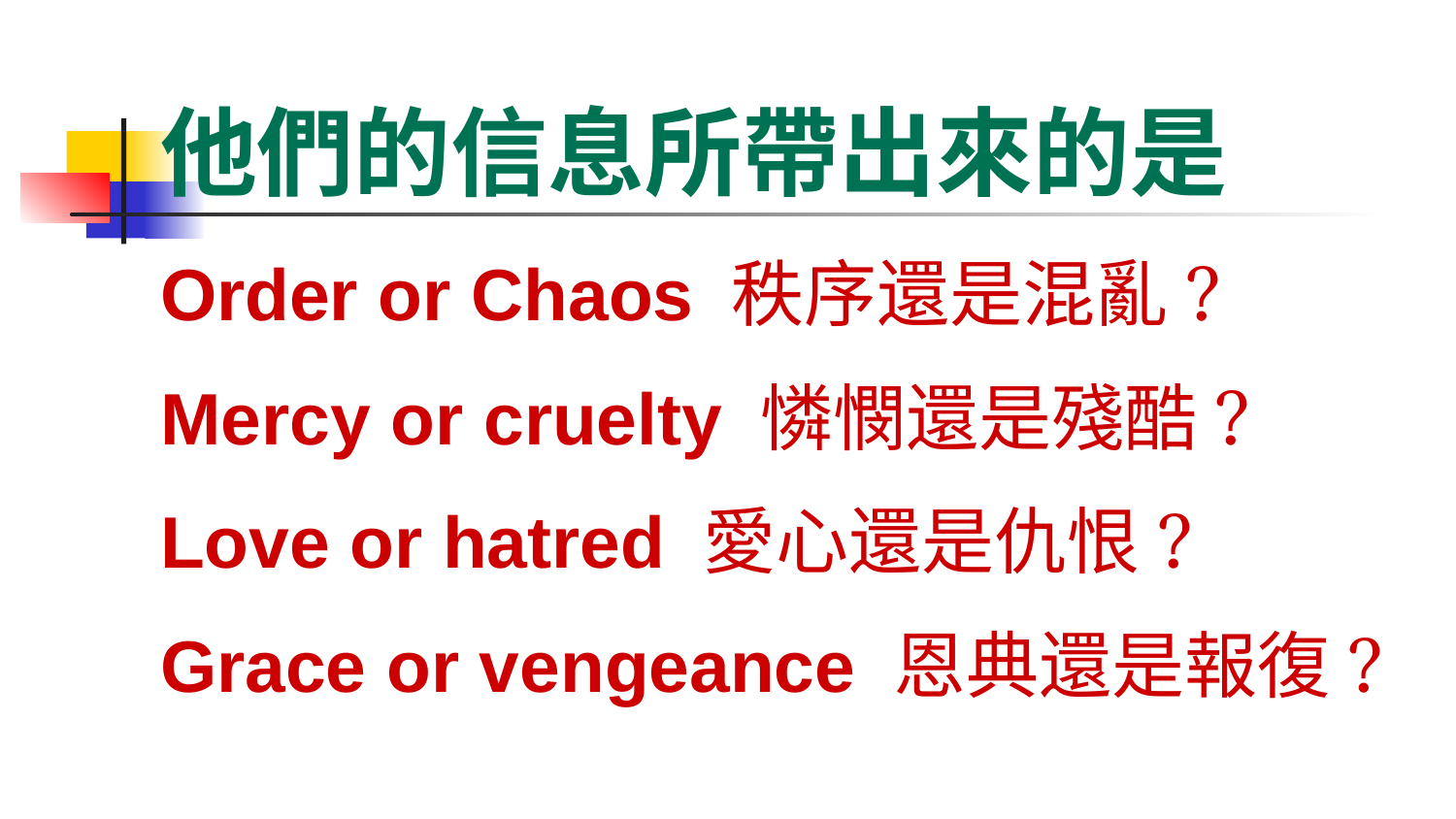

# 他們的信息所帶出來的是
Order or Chaos 秩序還是混亂?
Mercy or cruelty 憐憫還是殘酷?
Love or hatred 愛心還是仇恨?
Grace or vengeance 恩典還是報復?